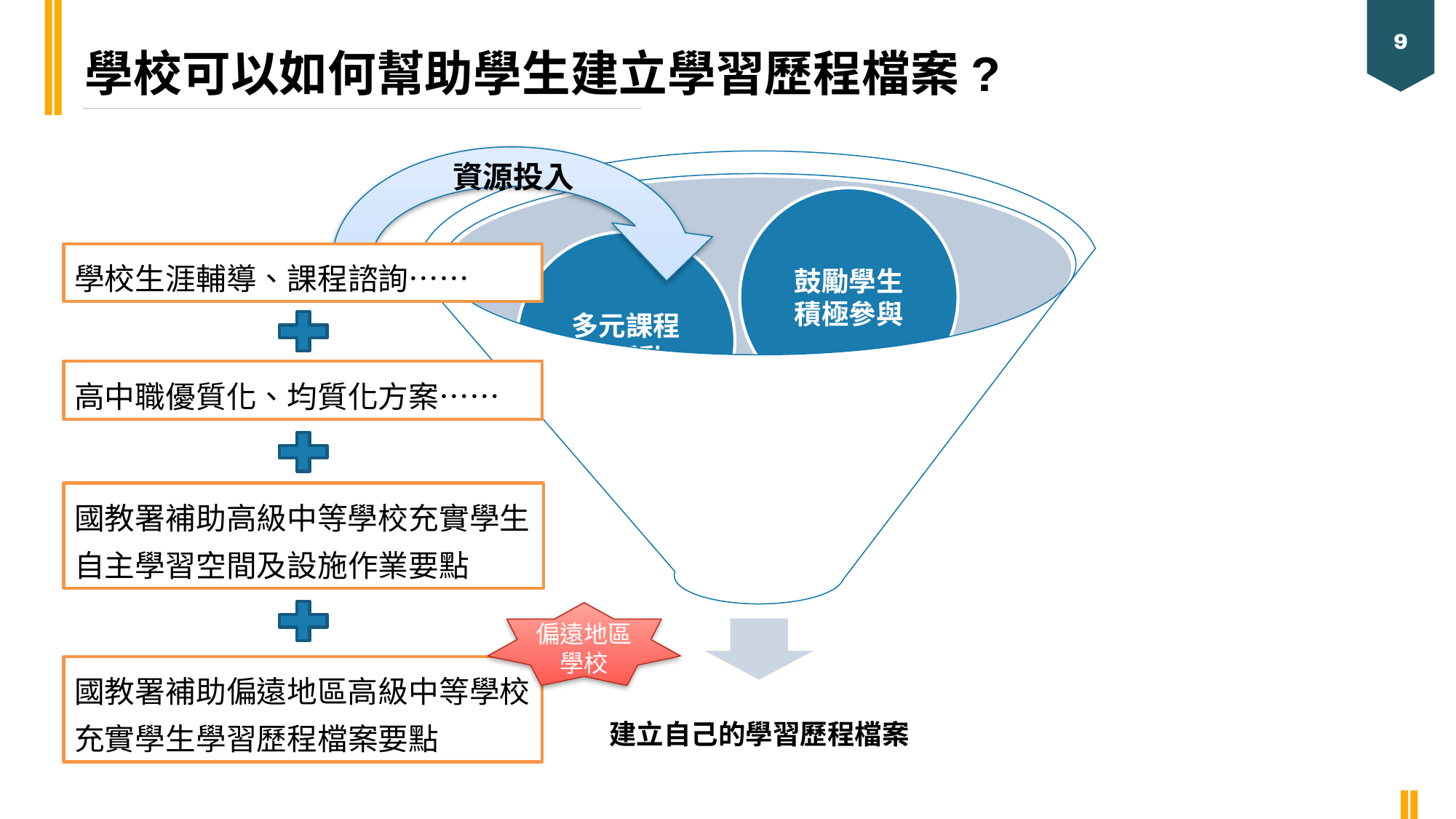

學校可以如何幫助學生建立學習歷程檔案?

資源投入
鼓勵學生積極參與
定期記錄
建立自己的學習歷程檔案
多元課程與活動
學校生涯輔導、課程諮詢……

高中職優質化、均質化方案……

國教署補助高級中等學校充實學生自主學習空間及設施作業要點

偏遠地區學校
國教署補助偏遠地區高級中等學校 充實學生學習歷程檔案要點